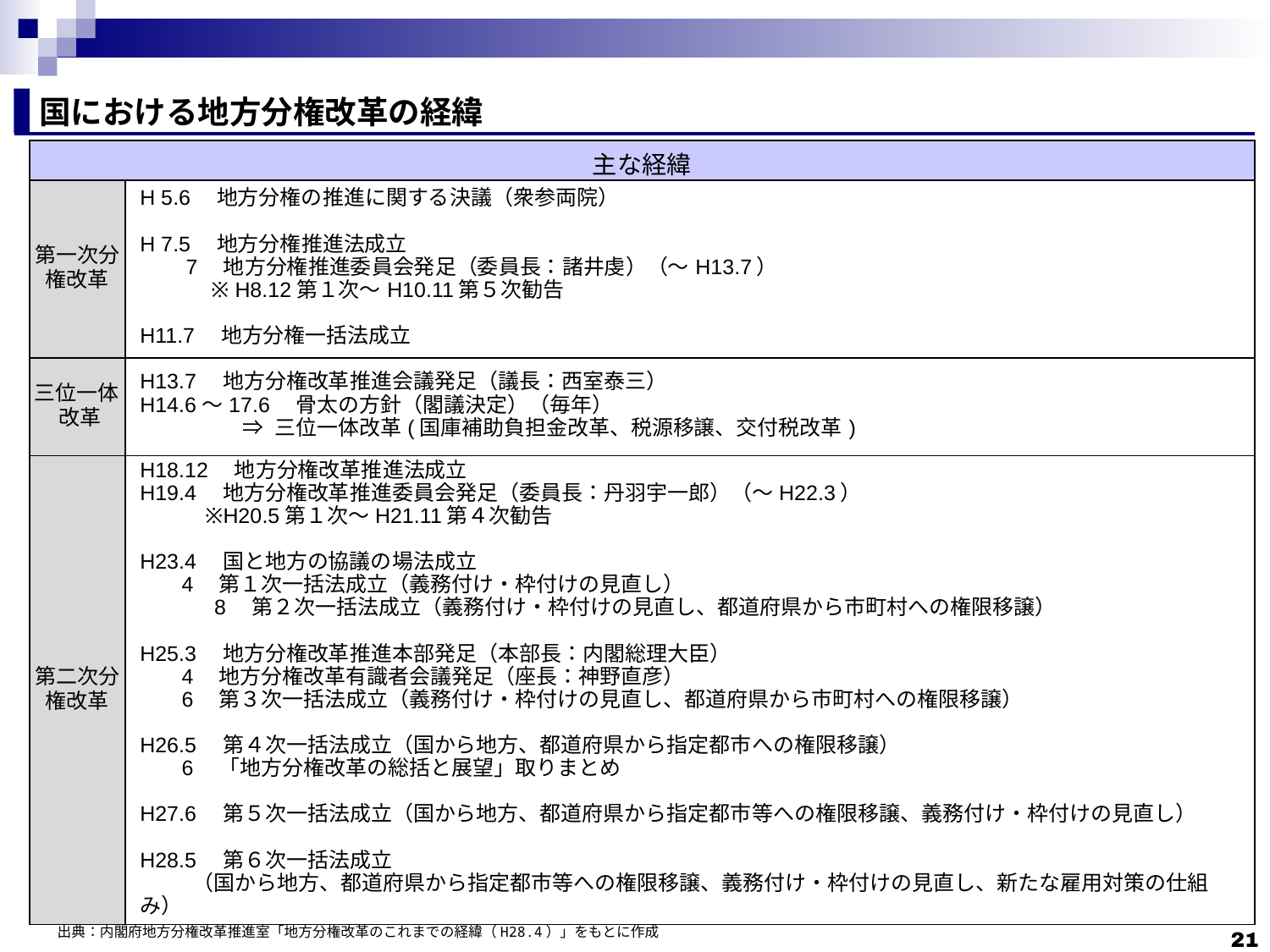

国における地方分権改革の経緯

| 主な経緯 |  |
| --- | --- |
| 第一次分権改革 | H 5.6　地方分権の推進に関する決議（衆参両院） H 7.5　地方分権推進法成立 　 7　地方分権推進委員会発足（委員長：諸井虔）（～H13.7） ※ H8.12第１次～H10.11第５次勧告 H11.7　地方分権一括法成立 |
| 三位一体 改革 | H13.7　地方分権改革推進会議発足（議長：西室泰三） H14.6～17.6　骨太の方針（閣議決定）（毎年） ⇒ 三位一体改革(国庫補助負担金改革、税源移譲、交付税改革) |
| 第二次分権改革 | H18.12　地方分権改革推進法成立 H19.4　地方分権改革推進委員会発足（委員長：丹羽宇一郎）（～H22.3） ※H20.5第１次～H21.11第４次勧告 H23.4　国と地方の協議の場法成立 4　第１次一括法成立（義務付け・枠付けの見直し） 　　　 8　第２次一括法成立（義務付け・枠付けの見直し、都道府県から市町村への権限移譲） H25.3　地方分権改革推進本部発足（本部長：内閣総理大臣） 4　地方分権改革有識者会議発足（座長：神野直彦） 6　第３次一括法成立（義務付け・枠付けの見直し、都道府県から市町村への権限移譲） H26.5　第４次一括法成立（国から地方、都道府県から指定都市への権限移譲） 6　「地方分権改革の総括と展望」取りまとめ H27.6　第５次一括法成立（国から地方、都道府県から指定都市等への権限移譲、義務付け・枠付けの見直し） H28.5　第６次一括法成立 （国から地方、都道府県から指定都市等への権限移譲、義務付け・枠付けの見直し、新たな雇用対策の仕組み） |

21
出典：内閣府地方分権改革推進室「地方分権改革のこれまでの経緯（H28.4）」をもとに作成